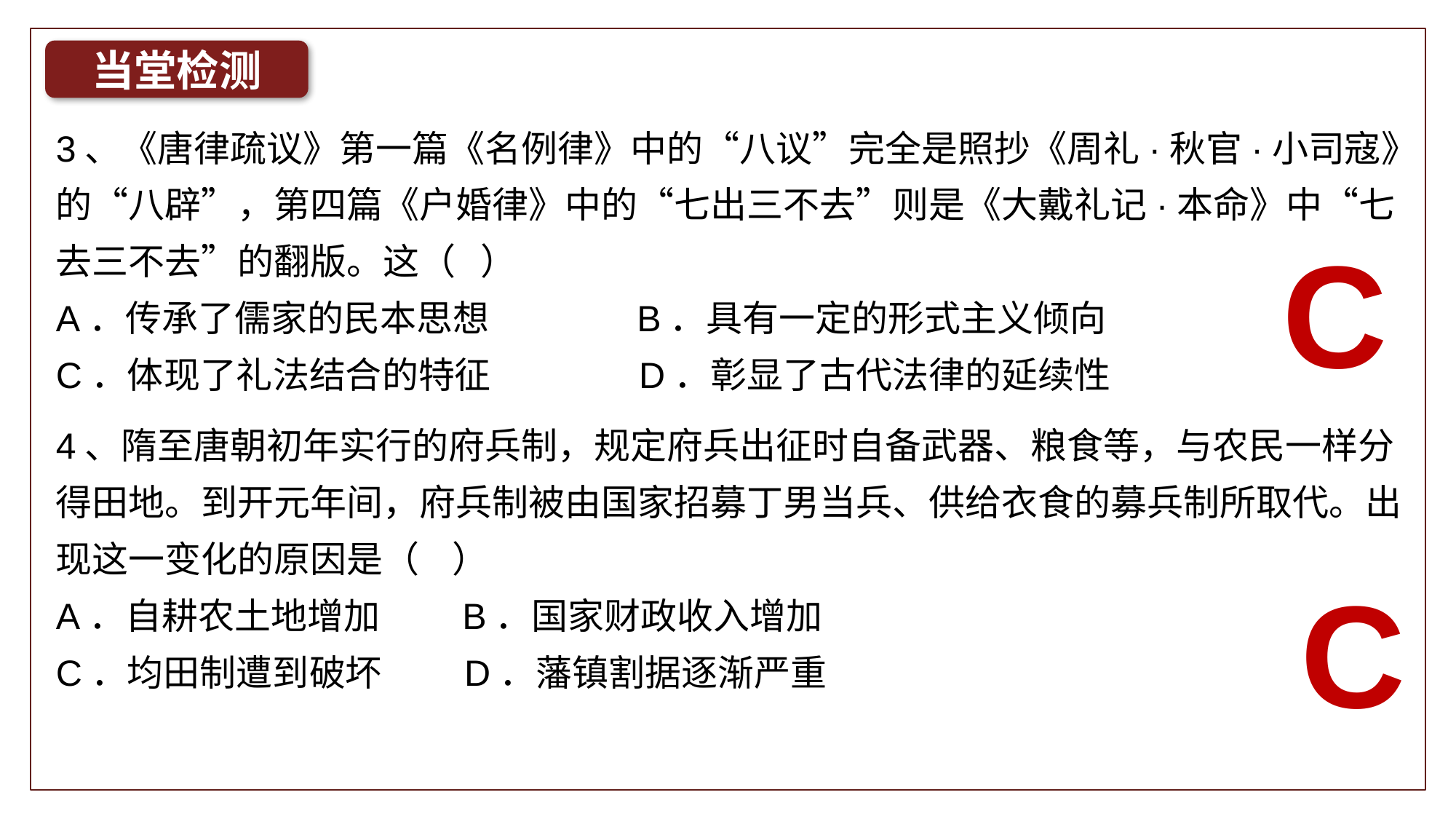

当堂检测
3、《唐律疏议》第一篇《名例律》中的“八议”完全是照抄《周礼·秋官·小司寇》的“八辟”，第四篇《户婚律》中的“七出三不去”则是《大戴礼记·本命》中“七去三不去”的翻版。这（   ）
A．传承了儒家的民本思想                 B．具有一定的形式主义倾向
C．体现了礼法结合的特征                 D．彰显了古代法律的延续性
C
4、隋至唐朝初年实行的府兵制，规定府兵出征时自备武器、粮食等，与农民一样分得田地。到开元年间，府兵制被由国家招募丁男当兵、供给衣食的募兵制所取代。出现这一变化的原因是（    ）
A．自耕农土地增加         B．国家财政收入增加
C．均田制遭到破坏         D．藩镇割据逐渐严重
C